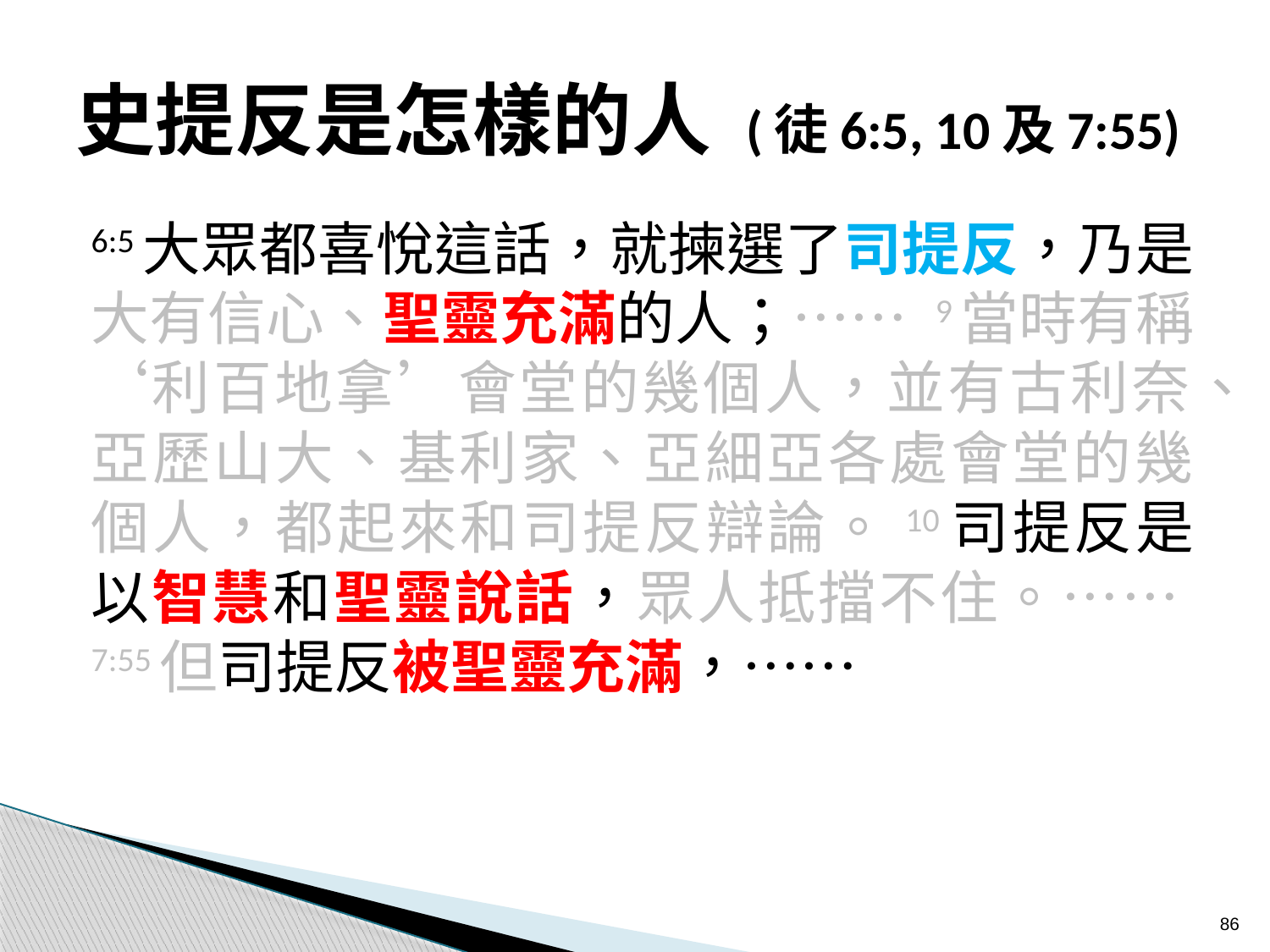

# 史提反是怎樣的人 (徒6:5, 10及7:55)
6:5大眾都喜悅這話，就揀選了司提反，乃是大有信心、聖靈充滿的人；…… 9當時有稱 ‘利百地拿’會堂的幾個人，並有古利奈、亞歷山大、基利家、亞細亞各處會堂的幾個人，都起來和司提反辯論。10司提反是以智慧和聖靈說話，眾人抵擋不住。……7:55但司提反被聖靈充滿，……
86